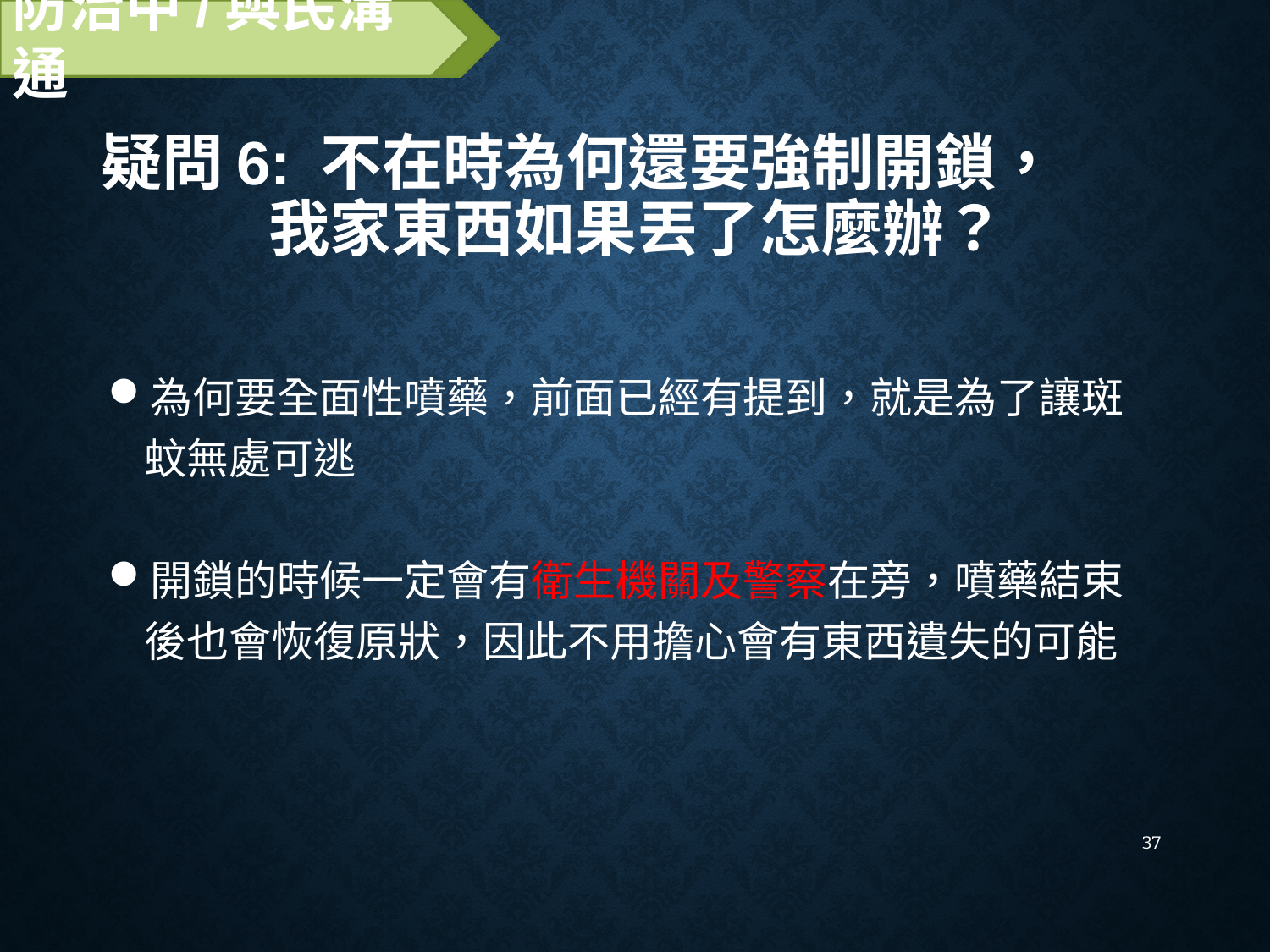

防治中/與民溝通
# 疑問6: 不在時為何還要強制開鎖， 我家東西如果丟了怎麼辦？
為何要全面性噴藥，前面已經有提到，就是為了讓斑蚊無處可逃

開鎖的時候一定會有衛生機關及警察在旁，噴藥結束後也會恢復原狀，因此不用擔心會有東西遺失的可能

37